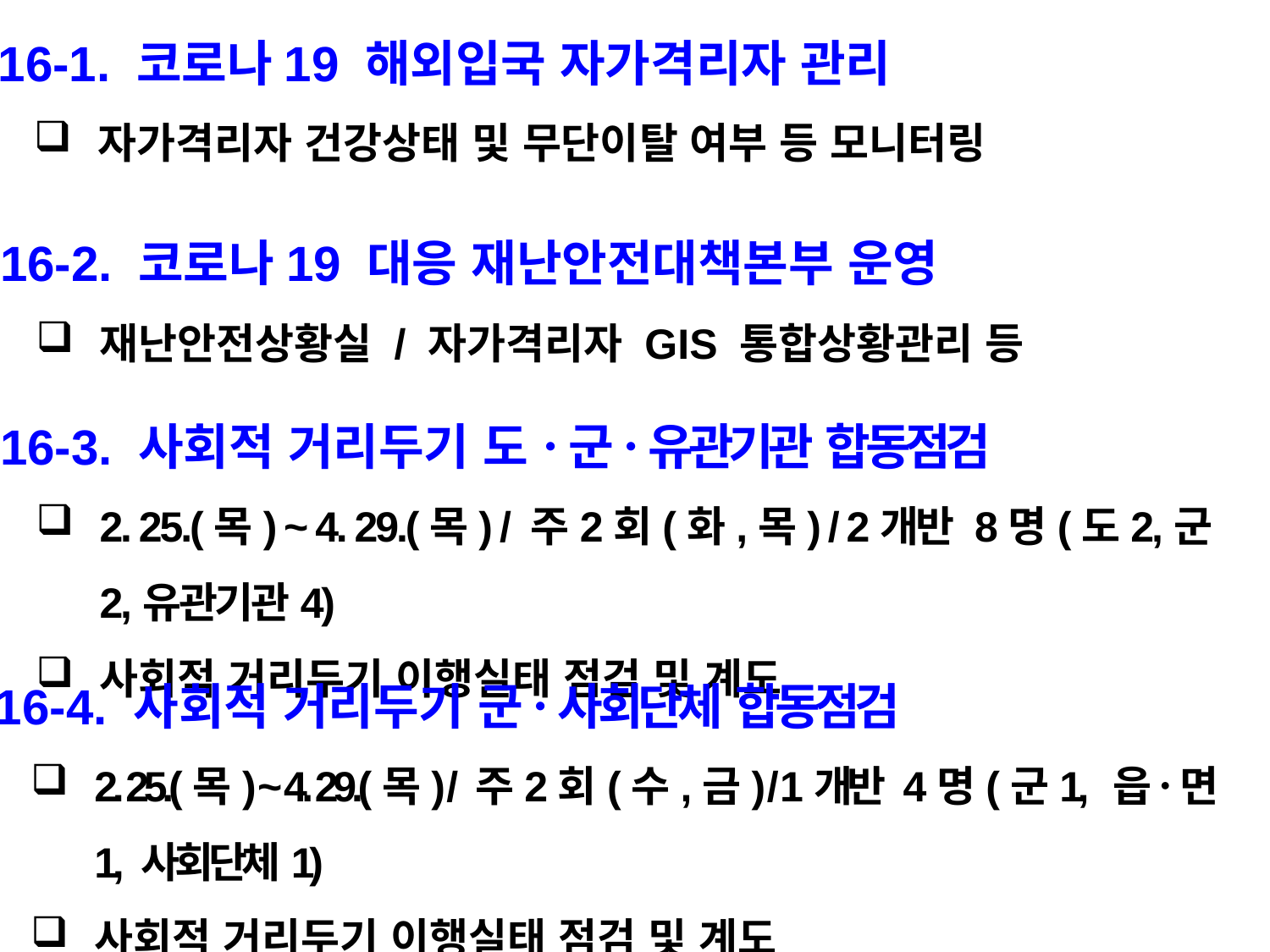

16-1. 코로나19 해외입국 자가격리자 관리
자가격리자 건강상태 및 무단이탈 여부 등 모니터링
  16-2. 코로나19 대응 재난안전대책본부 운영
재난안전상황실 / 자가격리자 GIS 통합상황관리 등
  16-3. 사회적 거리두기 도ㆍ군ㆍ유관기관  합동점검
2. 25.(목) ~ 4. 29.(목) / 주2회(화,목) / 2개반 8명(도2,군2,유관기관4)
사회적 거리두기 이행실태 점검 및 계도
  16-4. 사회적 거리두기 군ㆍ사회단체  합동점검
2. 25.(목) ~ 4. 29.(목) / 주2회(수,금) / 1개반 4명(군1,  읍ㆍ면1, 사회단체1)
사회적 거리두기 이행실태 점검 및 계도